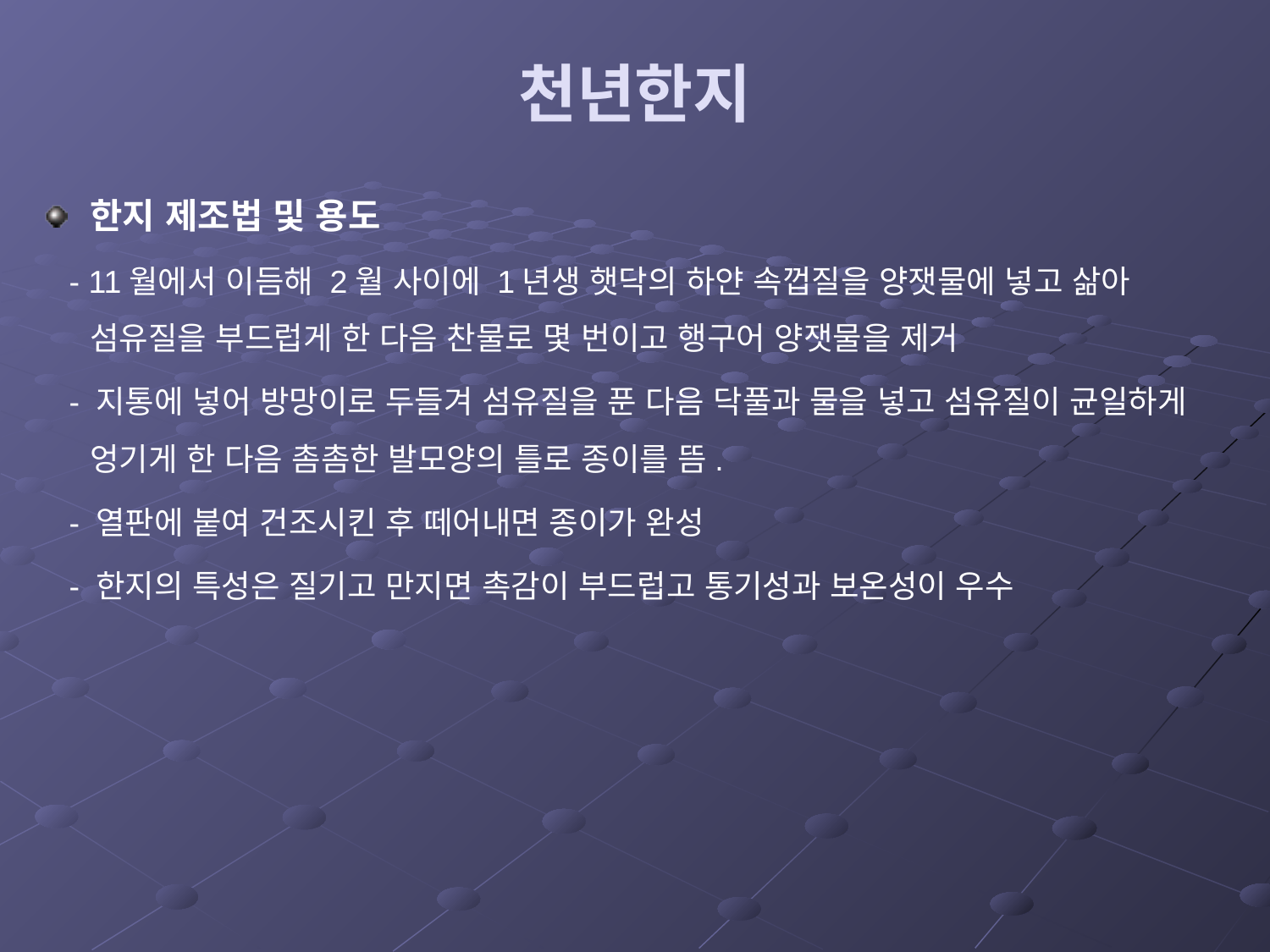

# 천년한지
한지 제조법 및 용도
   - 11월에서 이듬해 2월 사이에 1년생 햇닥의 하얀 속껍질을 양잿물에 넣고 삶아 섬유질을 부드럽게 한 다음 찬물로 몇 번이고 행구어 양잿물을 제거
   - 지통에 넣어 방망이로 두들겨 섬유질을 푼 다음 닥풀과 물을 넣고 섬유질이 균일하게 엉기게 한 다음 촘촘한 발모양의 틀로 종이를 뜸.
   - 열판에 붙여 건조시킨 후 떼어내면 종이가 완성
   - 한지의 특성은 질기고 만지면 촉감이 부드럽고 통기성과 보온성이 우수